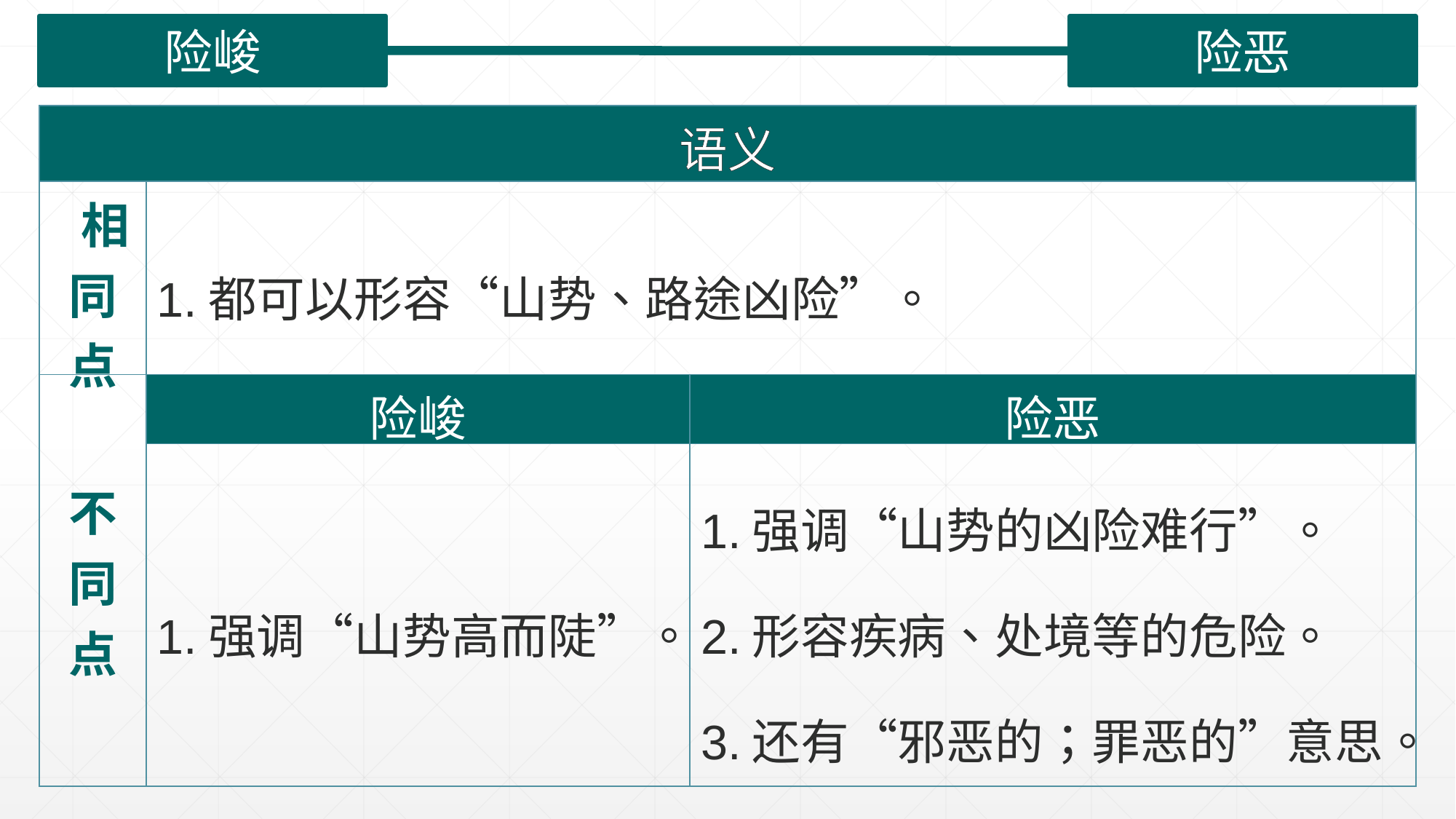

险峻
险恶
| 语义 |  |  |
| --- | --- | --- |
| 相同点 | 1.都可以形容“山势、路途凶险”。 |  |
| 不同点 | 险峻 | 险恶 |
|  | 1.强调“山势高而陡”。 | 1.强调“山势的凶险难行”。 2.形容疾病、处境等的危险。 3.还有“邪恶的；罪恶的”意思。 |
|  |
| --- |